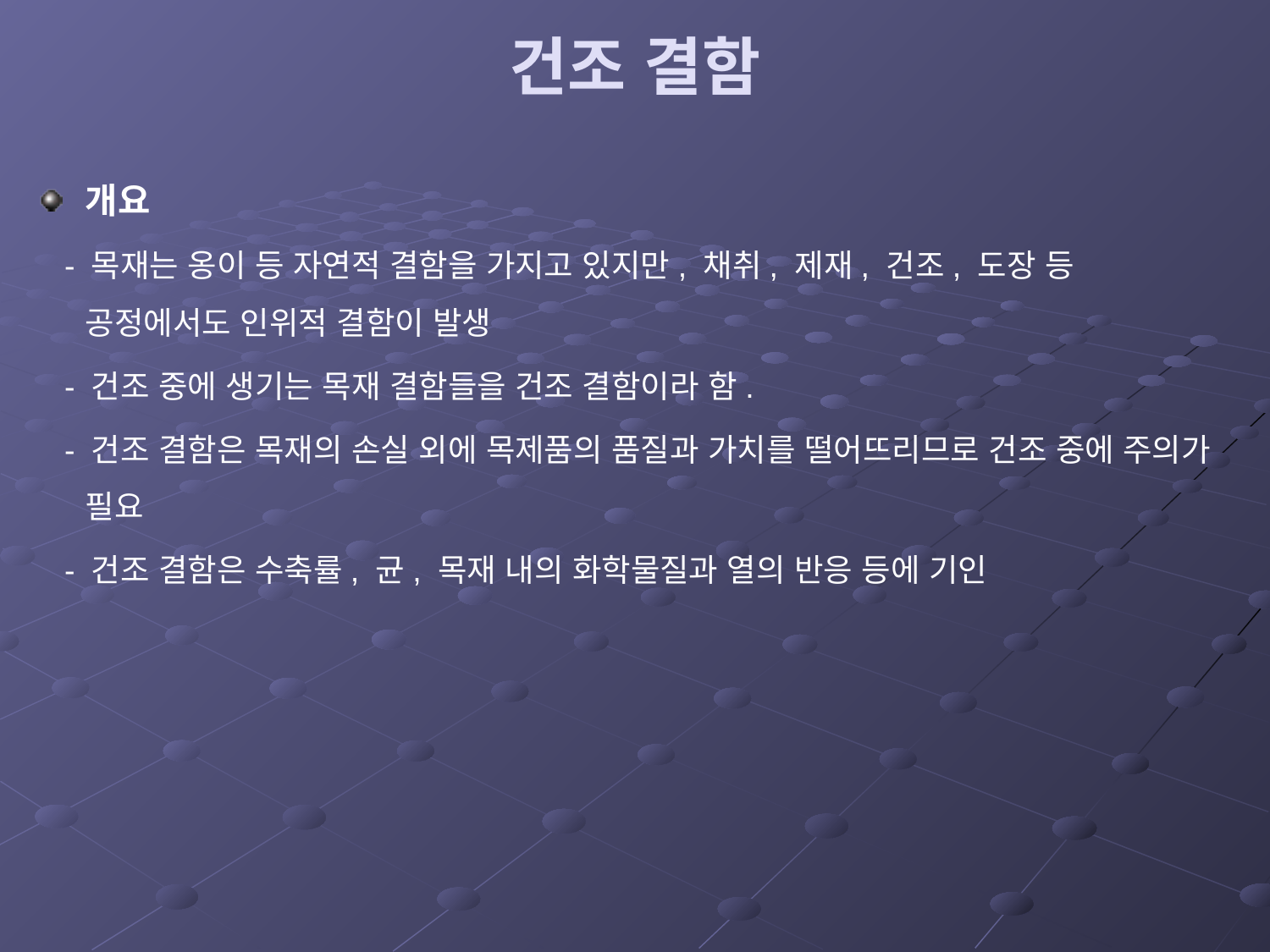

# 건조 결함
개요
   - 목재는 옹이 등 자연적 결함을 가지고 있지만, 채취, 제재, 건조, 도장 등 공정에서도 인위적 결함이 발생
   - 건조 중에 생기는 목재 결함들을 건조 결함이라 함.
   - 건조 결함은 목재의 손실 외에 목제품의 품질과 가치를 떨어뜨리므로 건조 중에 주의가 필요
   - 건조 결함은 수축률, 균, 목재 내의 화학물질과 열의 반응 등에 기인